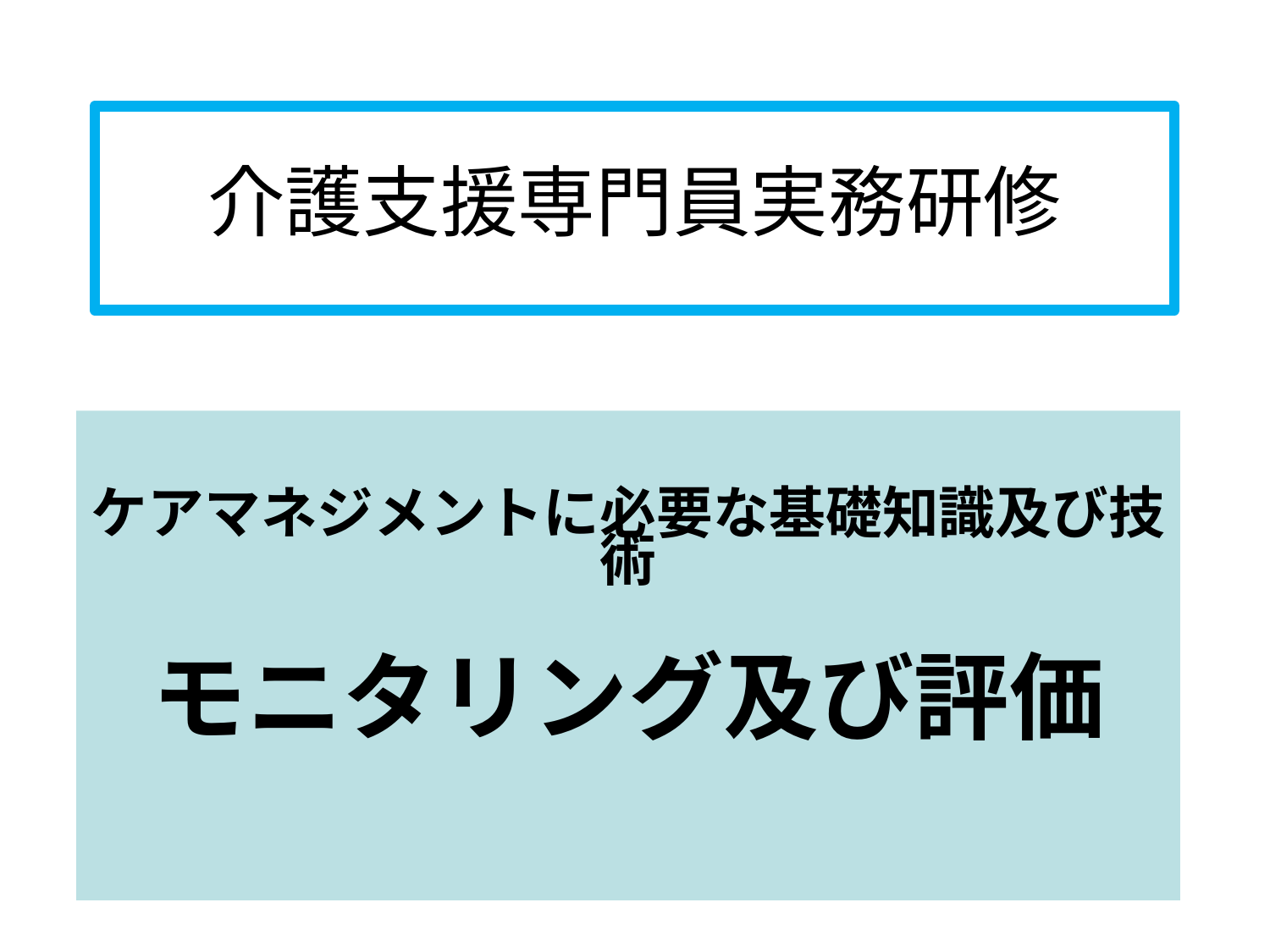

# 介護支援専門員実務研修

ケアマネジメントに必要な基礎知識及び技術

モニタリング及び評価